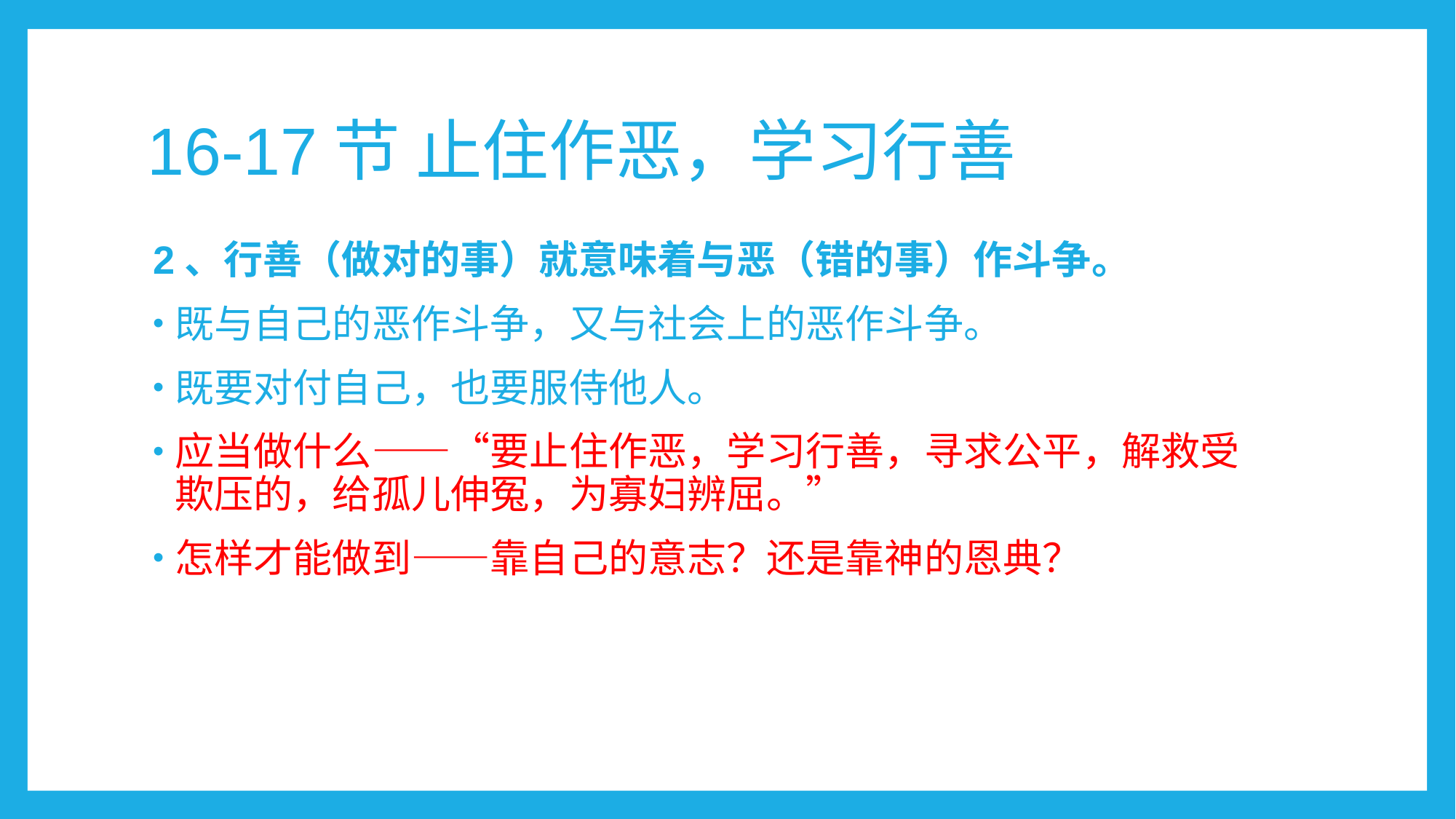

# 16-17节 止住作恶，学习行善
2、行善（做对的事）就意味着与恶（错的事）作斗争。
既与自己的恶作斗争，又与社会上的恶作斗争。
既要对付自己，也要服侍他人。
应当做什么——“要止住作恶，学习行善，寻求公平，解救受欺压的，给孤儿伸冤，为寡妇辨屈。”
怎样才能做到——靠自己的意志？还是靠神的恩典？